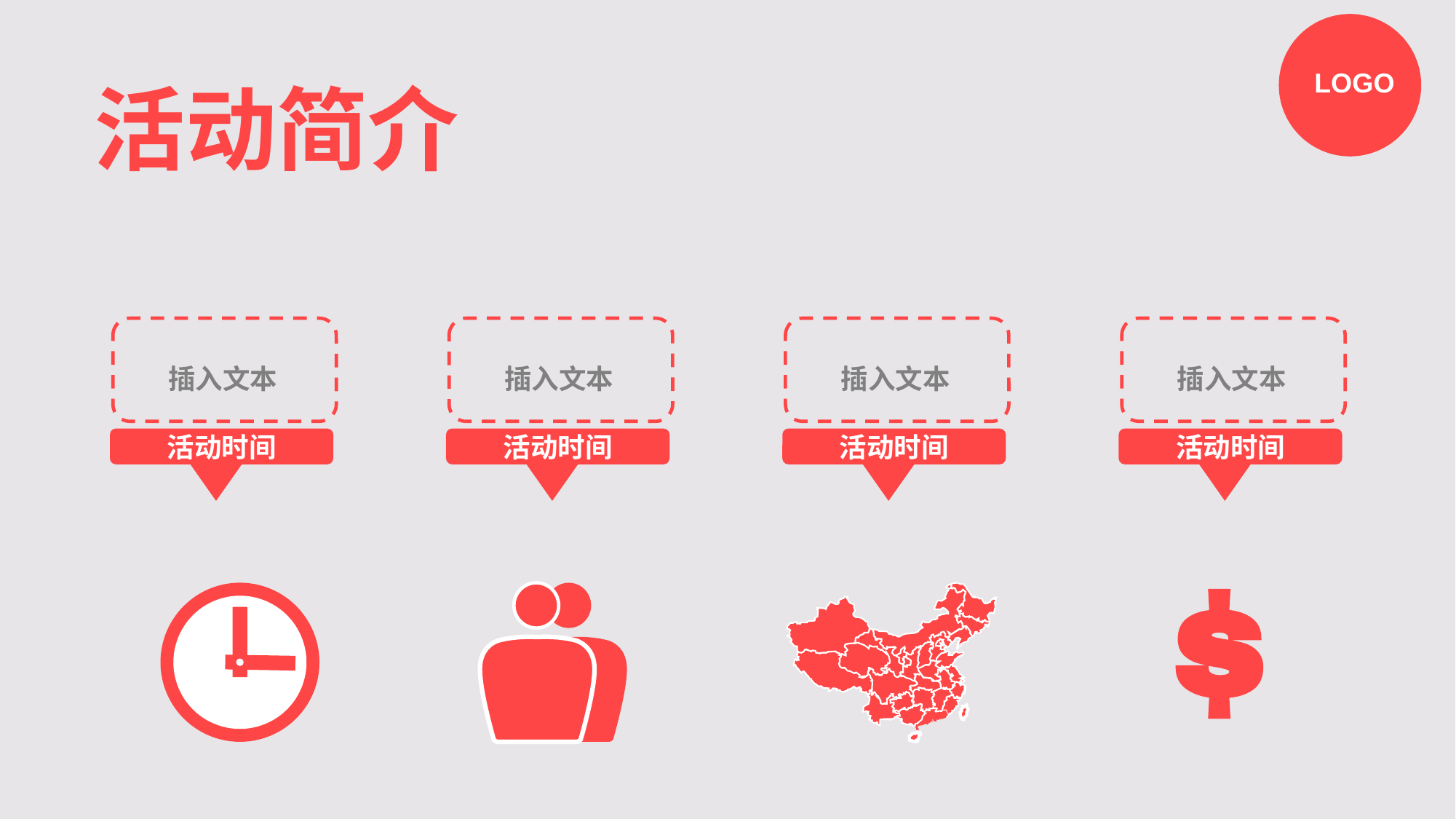

LOGO
活动简介

活动时间

插入文本

活动时间

插入文本

活动时间

插入文本

活动时间

插入文本
$